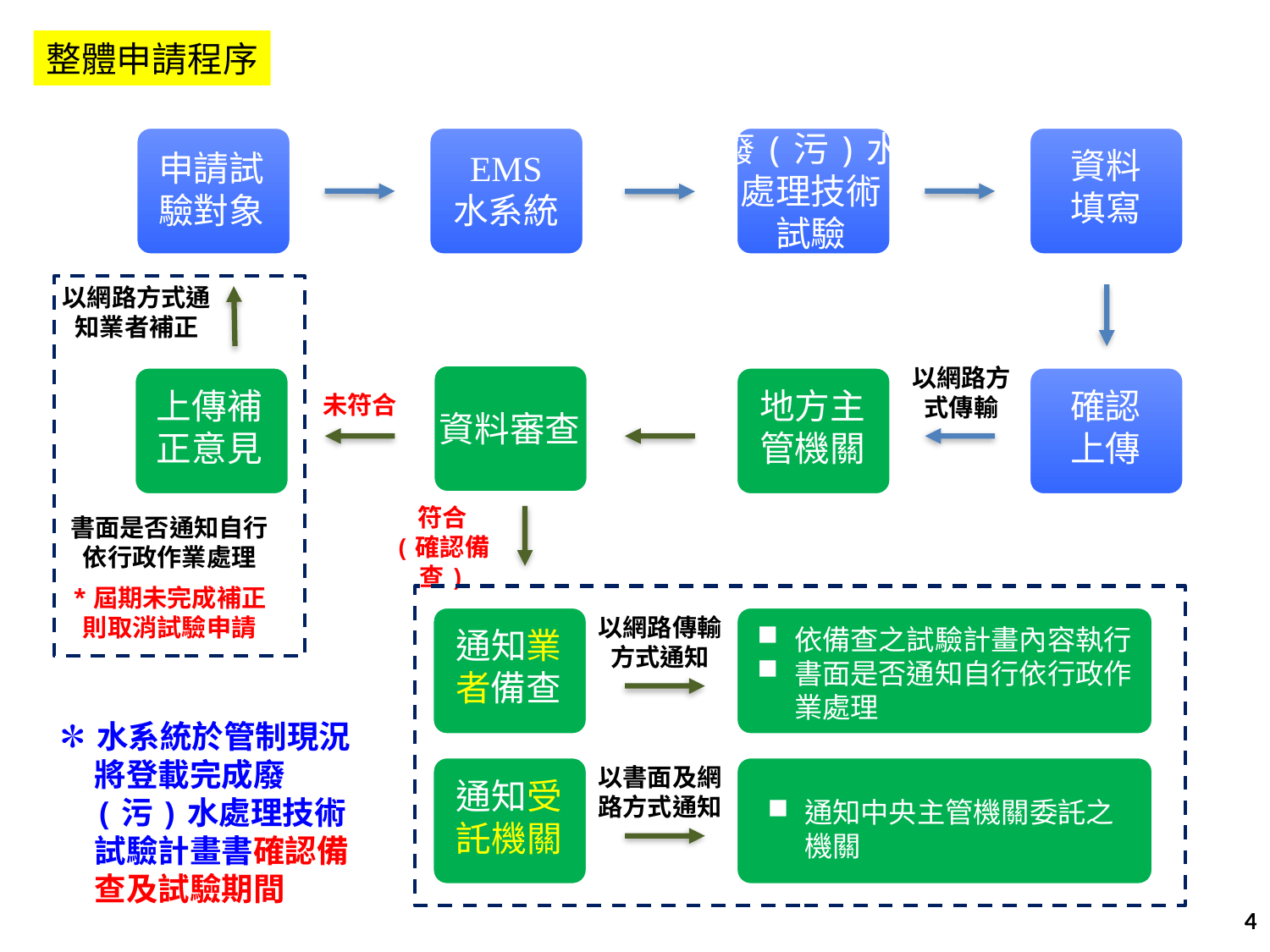

整體申請程序
廢(污)水
處理技術
試驗

申請試
驗對象

EMS
水系統

資料
填寫

以網路方式通知業者補正

以網路方式傳輸

資料審查

上傳補
正意見

地方主
管機關

確認
上傳
未符合

符合
(確認備查)
書面是否通知自行依行政作業處理

*屆期未完成補正則取消試驗申請

依備查之試驗計畫內容執行
書面是否通知自行依行政作業處理

通知業
者備查
以網路傳輸方式通知

✽水系統於管制現況將登載完成廢(污)水處理技術試驗計畫書確認備查及試驗期間

通知受
託機關
以書面及網路方式通知

通知中央主管機關委託之機關

4